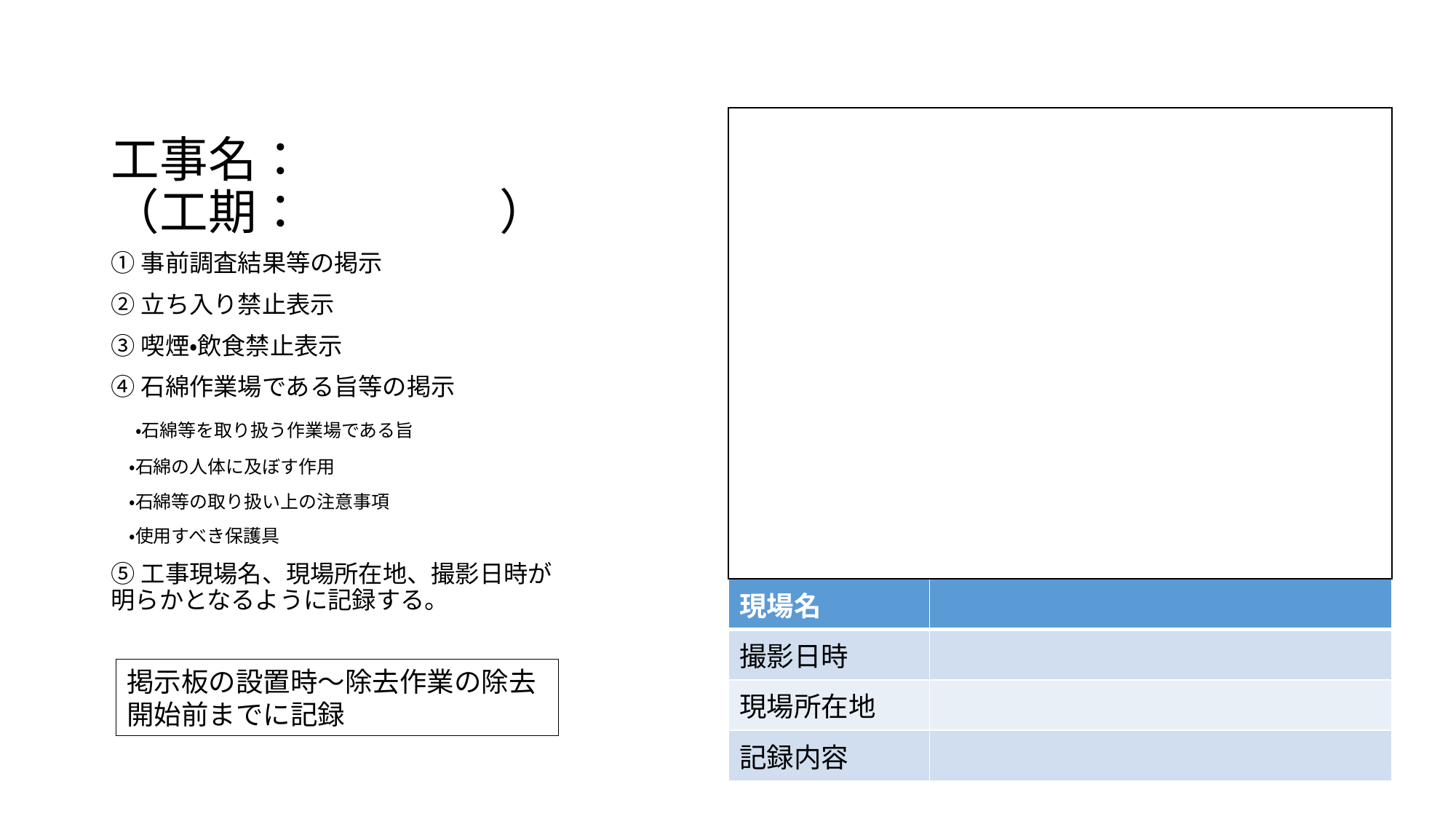

# 工事名： （工期：　　　　）

①事前調査結果等の掲示
②立ち入り禁止表示
③喫煙・飲食禁止表示
④石綿作業場である旨等の掲示
　・石綿等を取り扱う作業場である旨
　・石綿の人体に及ぼす作用
　・石綿等の取り扱い上の注意事項
　・使用すべき保護具
⑤工事現場名、現場所在地、撮影日時が明らかとなるように記録する。
| 現場名 |  |
| --- | --- |
| 撮影日時 |  |
| 現場所在地 |  |
| 記録内容 |  |
掲示板の設置時～除去作業の除去開始前までに記録